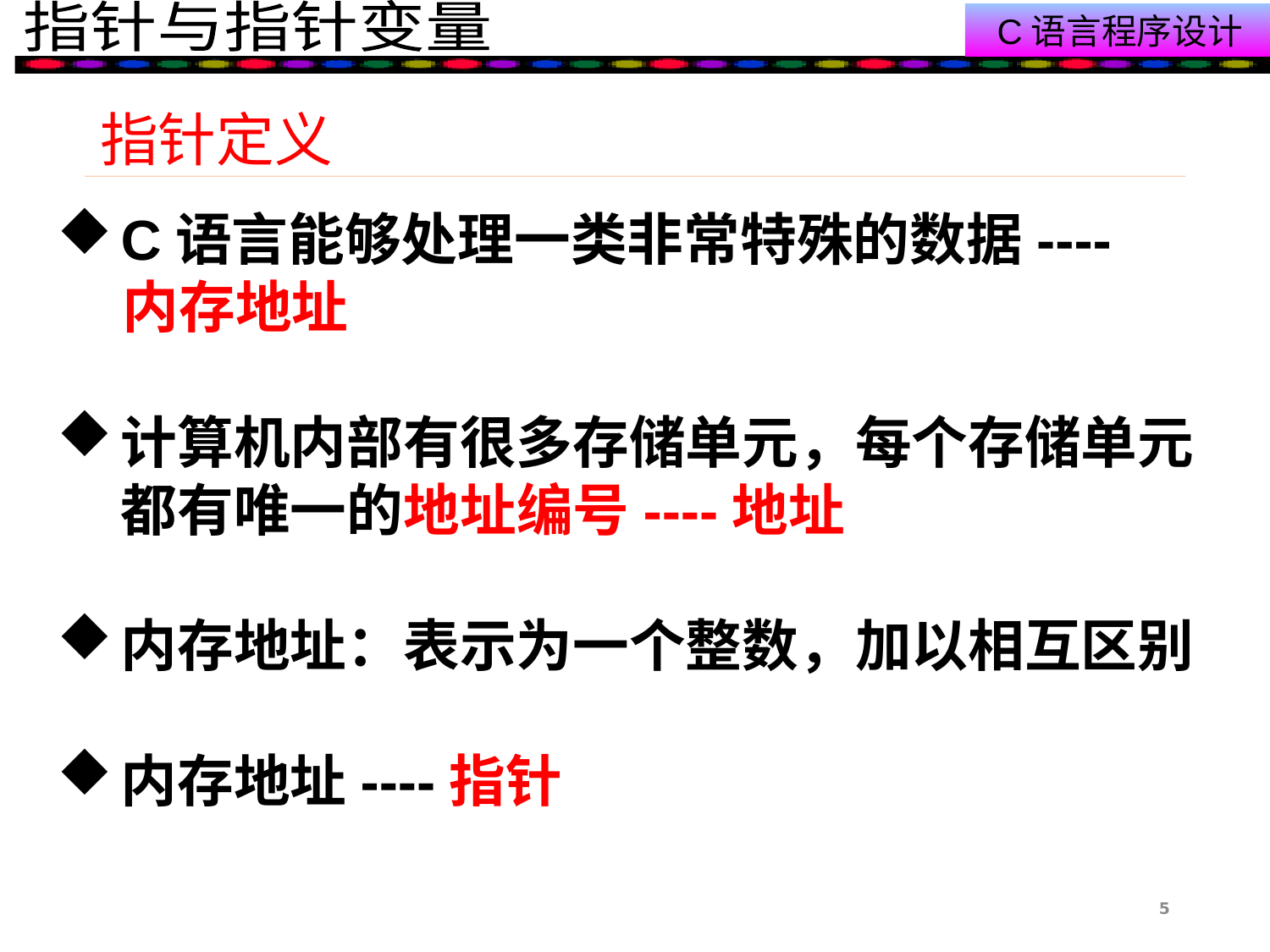

# 指针定义
C语言能够处理一类非常特殊的数据----
    内存地址

计算机内部有很多存储单元，每个存储单元都有唯一的地址编号----地址

内存地址：表示为一个整数，加以相互区别

内存地址----指针
5